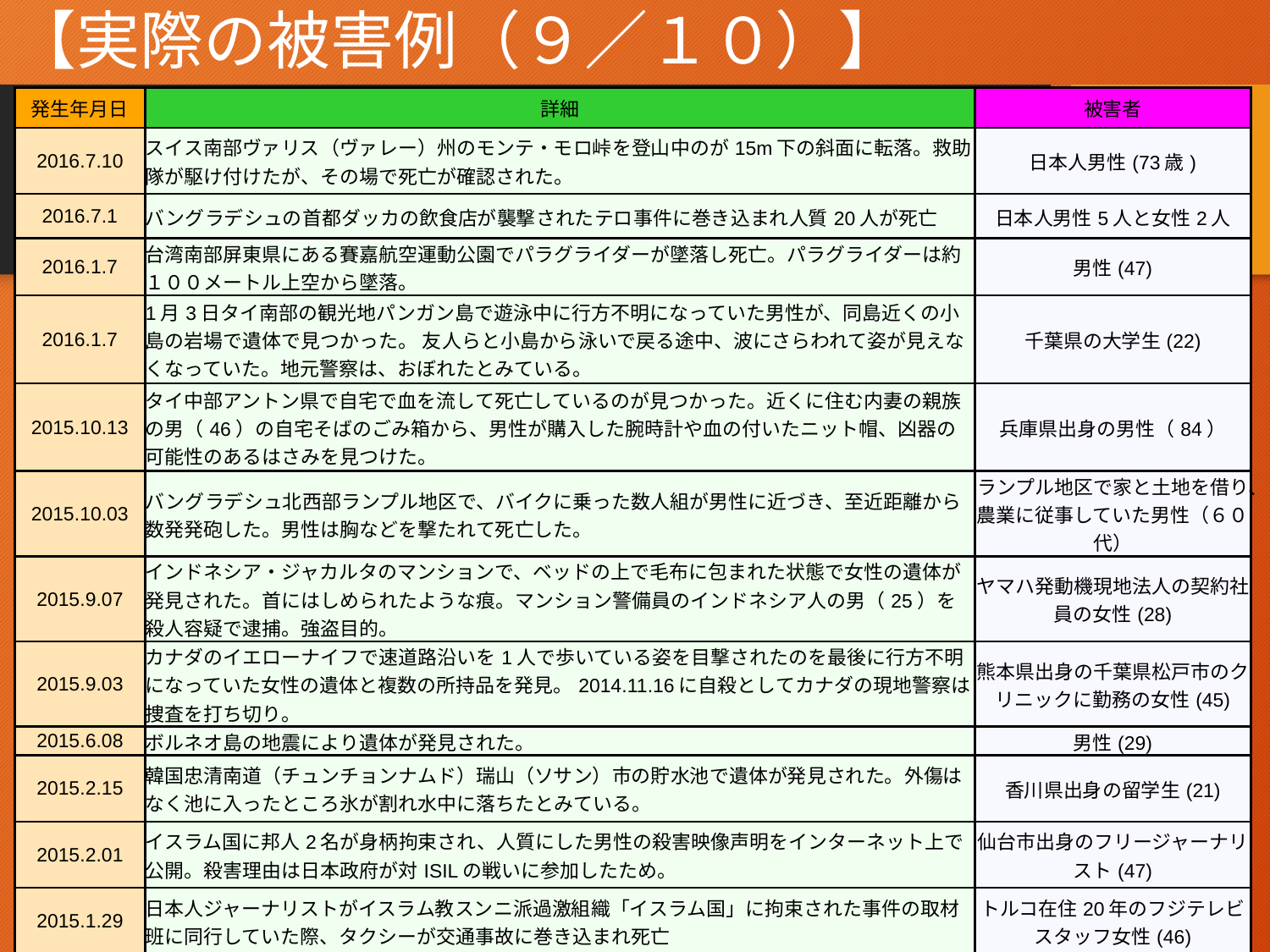

# 【実際の被害例（９／１０）】
| 発生年月日 | 詳細 | 被害者 |
| --- | --- | --- |
| 2016.7.10 | スイス南部ヴァリス（ヴァレー）州のモンテ・モロ峠を登山中のが15m下の斜面に転落。救助隊が駆け付けたが、その場で死亡が確認された。 | 日本人男性(73歳) |
| 2016.7.1 | バングラデシュの首都ダッカの飲食店が襲撃されたテロ事件に巻き込まれ人質20人が死亡 | 日本人男性5人と女性2人 |
| 2016.1.7 | 台湾南部屏東県にある賽嘉航空運動公園でパラグライダーが墜落し死亡。パラグライダーは約１００メートル上空から墜落。 | 男性(47) |
| 2016.1.7 | 1月3日タイ南部の観光地パンガン島で遊泳中に行方不明になっていた男性が、同島近くの小島の岩場で遺体で見つかった。 友人らと小島から泳いで戻る途中、波にさらわれて姿が見えなくなっていた。地元警察は、おぼれたとみている。 | 千葉県の大学生(22) |
| 2015.10.13 | タイ中部アントン県で自宅で血を流して死亡しているのが見つかった。近くに住む内妻の親族の男（46）の自宅そばのごみ箱から、男性が購入した腕時計や血の付いたニット帽、凶器の可能性のあるはさみを見つけた。 | 兵庫県出身の男性（84） |
| 2015.10.03 | バングラデシュ北西部ランプル地区で、バイクに乗った数人組が男性に近づき、至近距離から数発発砲した。男性は胸などを撃たれて死亡した。 | ランプル地区で家と土地を借り、農業に従事していた男性（６０代） |
| 2015.9.07 | インドネシア・ジャカルタのマンションで、ベッドの上で毛布に包まれた状態で女性の遺体が発見された。首にはしめられたような痕。マンション警備員のインドネシア人の男（25）を殺人容疑で逮捕。強盗目的。 | ヤマハ発動機現地法人の契約社員の女性(28) |
| 2015.9.03 | カナダのイエローナイフで速道路沿いを1人で歩いている姿を目撃されたのを最後に行方不明になっていた女性の遺体と複数の所持品を発見。2014.11.16に自殺としてカナダの現地警察は捜査を打ち切り。 | 熊本県出身の千葉県松戸市のクリニックに勤務の女性(45) |
| 2015.6.08 | ボルネオ島の地震により遺体が発見された。 | 男性(29) |
| 2015.2.15 | 韓国忠清南道（チュンチョンナムド）瑞山（ソサン）市の貯水池で遺体が発見された。外傷はなく池に入ったところ氷が割れ水中に落ちたとみている。 | 香川県出身の留学生(21) |
| 2015.2.01 | イスラム国に邦人2名が身柄拘束され、人質にした男性の殺害映像声明をインターネット上で公開。殺害理由は日本政府が対ISILの戦いに参加したため。 | 仙台市出身のフリージャーナリスト(47) |
| 2015.1.29 | 日本人ジャーナリストがイスラム教スンニ派過激組織「イスラム国」に拘束された事件の取材班に同行していた際、タクシーが交通事故に巻き込まれ死亡 | トルコ在住20年のフジテレビスタッフ女性(46) |
| 2015.1.24 | イスラム国に邦人2名が身柄拘束され、イスラム国に1名の男性を殺害したとみられる画像がインターネットに公開された。 | 映像通信会社「インデペンデント・プレス」のジャーナリスト(46) |
4